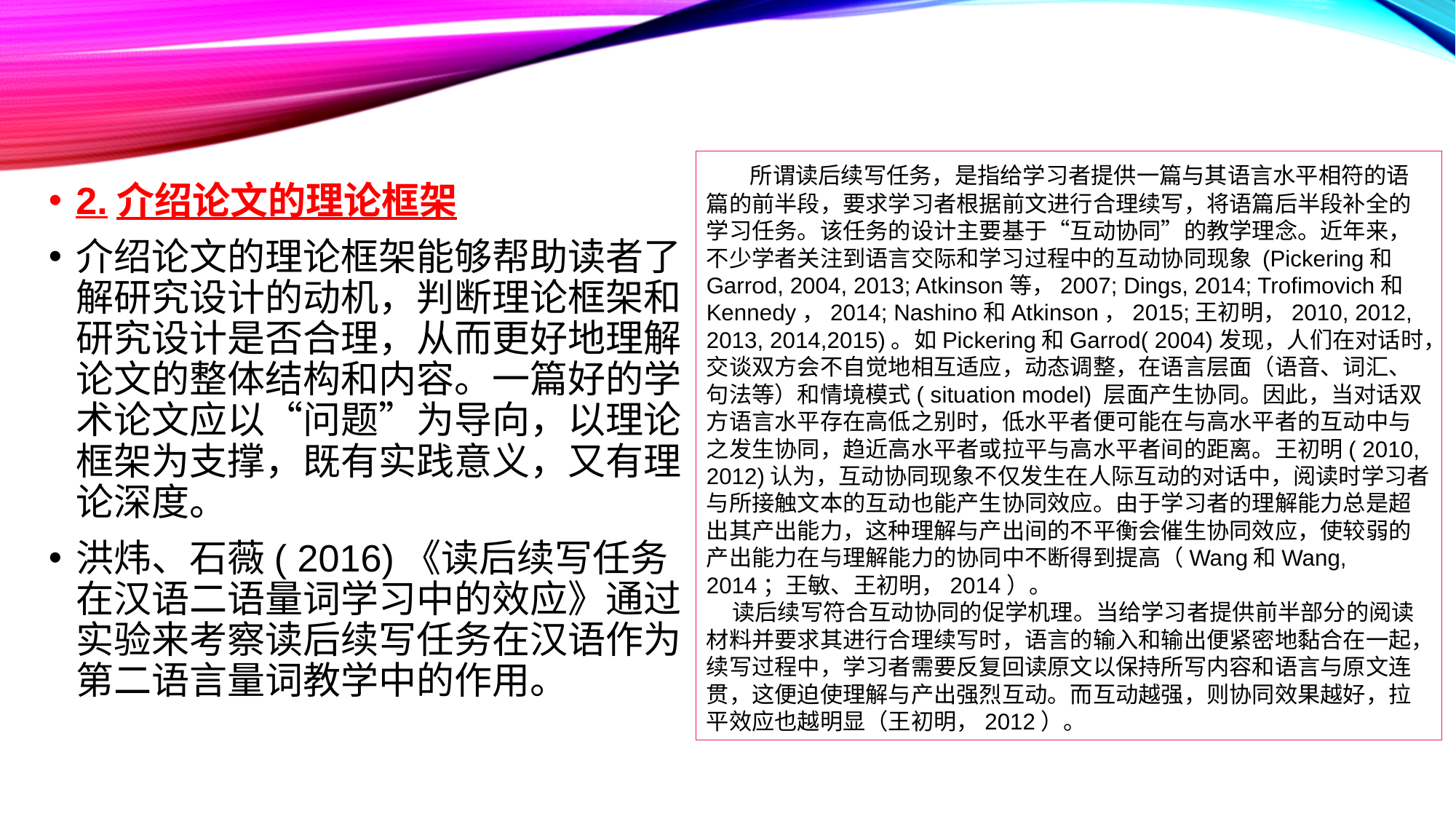

所谓读后续写任务，是指给学习者提供一篇与其语言水平相符的语篇的前半段，要求学习者根据前文进行合理续写，将语篇后半段补全的学习任务。该任务的设计主要基于“互动协同”的教学理念。近年来，不少学者关注到语言交际和学习过程中的互动协同现象 (Pickering和Garrod, 2004, 2013; Atkinson等，2007; Dings, 2014; Trofimovich和Kennedy，2014; Nashino和Atkinson，2015;王初明，2010, 2012, 2013, 2014,2015)。如Pickering和Garrod( 2004)发现，人们在对话时，交谈双方会不自觉地相互适应，动态调整，在语言层面（语音、词汇、句法等）和情境模式( situation model) 层面产生协同。因此，当对话双方语言水平存在高低之别时，低水平者便可能在与高水平者的互动中与之发生协同，趋近高水平者或拉平与高水平者间的距离。王初明( 2010,  2012)认为，互动协同现象不仅发生在人际互动的对话中，阅读时学习者与所接触文本的互动也能产生协同效应。由于学习者的理解能力总是超出其产出能力，这种理解与产出间的不平衡会催生协同效应，使较弱的产出能力在与理解能力的协同中不断得到提高（Wang和Wang, 2014；王敏、王初明，2014）。
    读后续写符合互动协同的促学机理。当给学习者提供前半部分的阅读材料并要求其进行合理续写时，语言的输入和输出便紧密地黏合在一起，续写过程中，学习者需要反复回读原文以保持所写内容和语言与原文连贯，这便迫使理解与产出强烈互动。而互动越强，则协同效果越好，拉平效应也越明显（王初明，2012）。
2.介绍论文的理论框架
介绍论文的理论框架能够帮助读者了解研究设计的动机，判断理论框架和研究设计是否合理，从而更好地理解论文的整体结构和内容。一篇好的学术论文应以“问题”为导向，以理论框架为支撑，既有实践意义，又有理论深度。
洪炜、石薇( 2016)《读后续写任务在汉语二语量词学习中的效应》通过实验来考察读后续写任务在汉语作为第二语言量词教学中的作用。